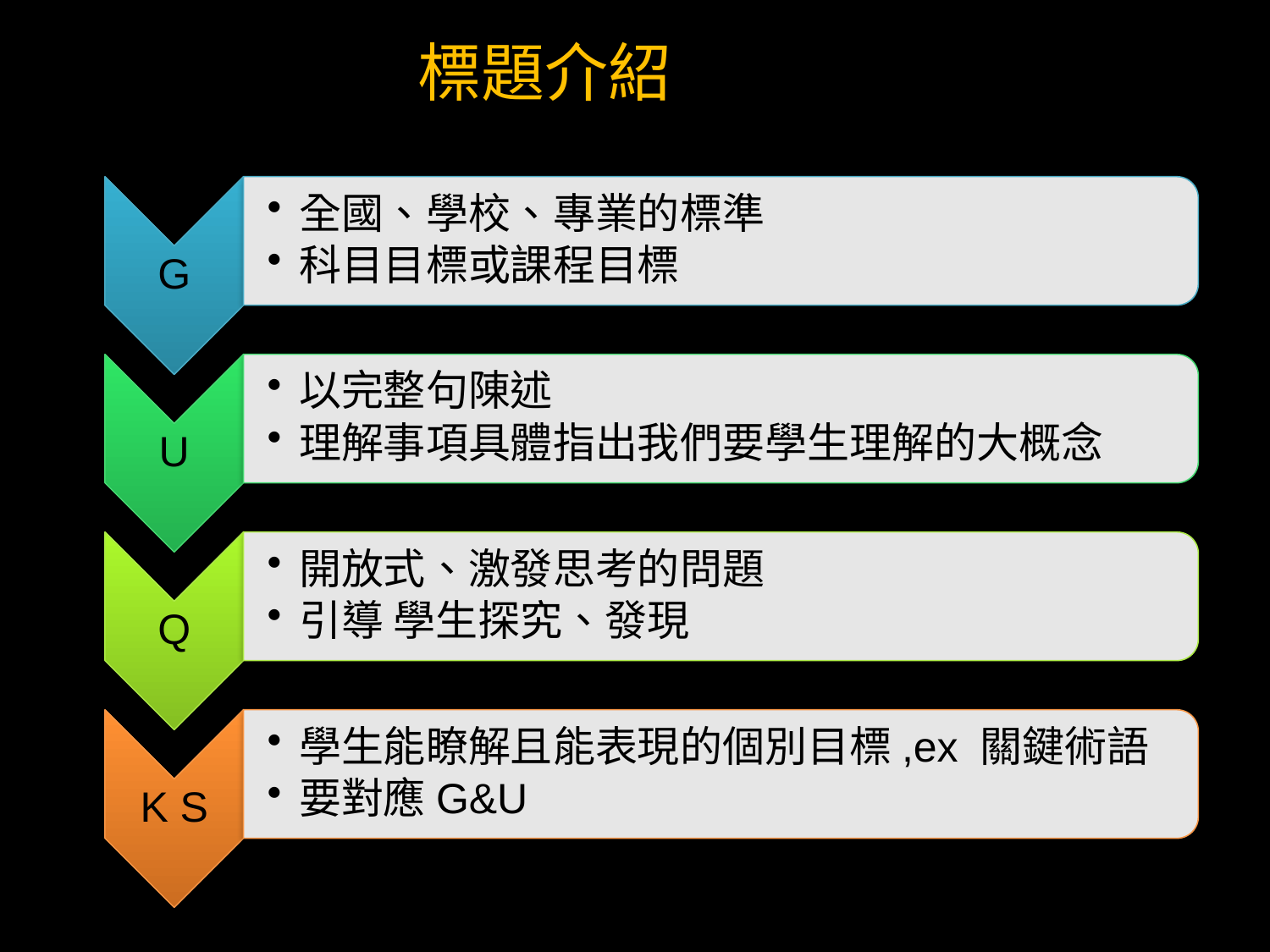

標題介紹
# 第一階段
G
全國、學校、專業的標準
科目目標或課程目標
U
以完整句陳述
理解事項具體指出我們要學生理解的大概念
Q
開放式、激發思考的問題
引導 學生探究、發現
K S
學生能瞭解且能表現的個別目標,ex 關鍵術語
要對應G&U